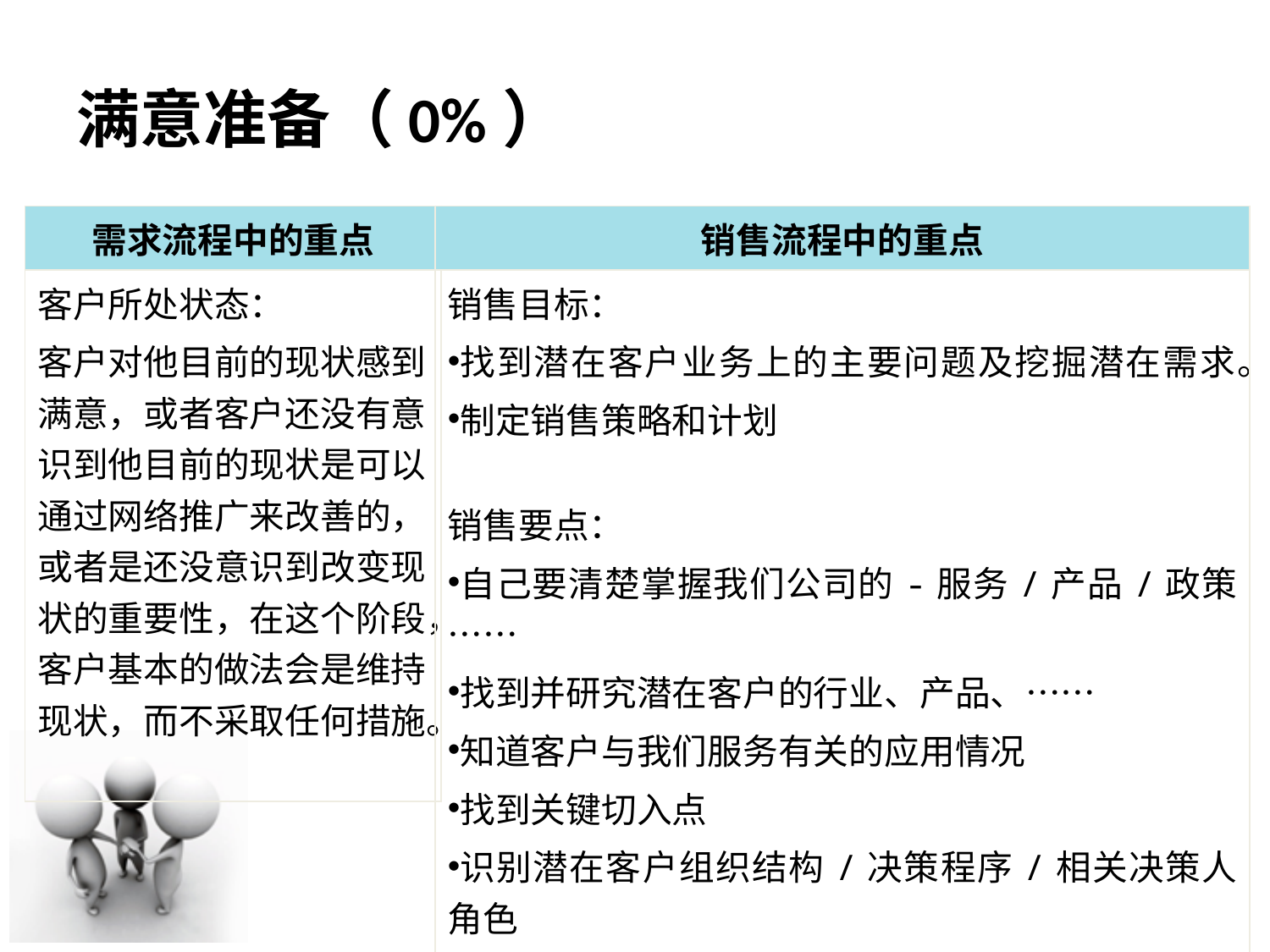

满意准备（0%）
| 需求流程中的重点 |
| --- |
| 客户所处状态： 客户对他目前的现状感到满意，或者客户还没有意识到他目前的现状是可以通过网络推广来改善的，或者是还没意识到改变现状的重要性，在这个阶段，客户基本的做法会是维持现状，而不采取任何措施。 |
| 销售流程中的重点 |
| --- |
| 销售目标： 找到潜在客户业务上的主要问题及挖掘潜在需求。 制定销售策略和计划   销售要点： 自己要清楚掌握我们公司的-服务/产品/政策…… 找到并研究潜在客户的行业、产品、…… 知道客户与我们服务有关的应用情况 找到关键切入点 识别潜在客户组织结构/决策程序/相关决策人角色 留下联系方式 |